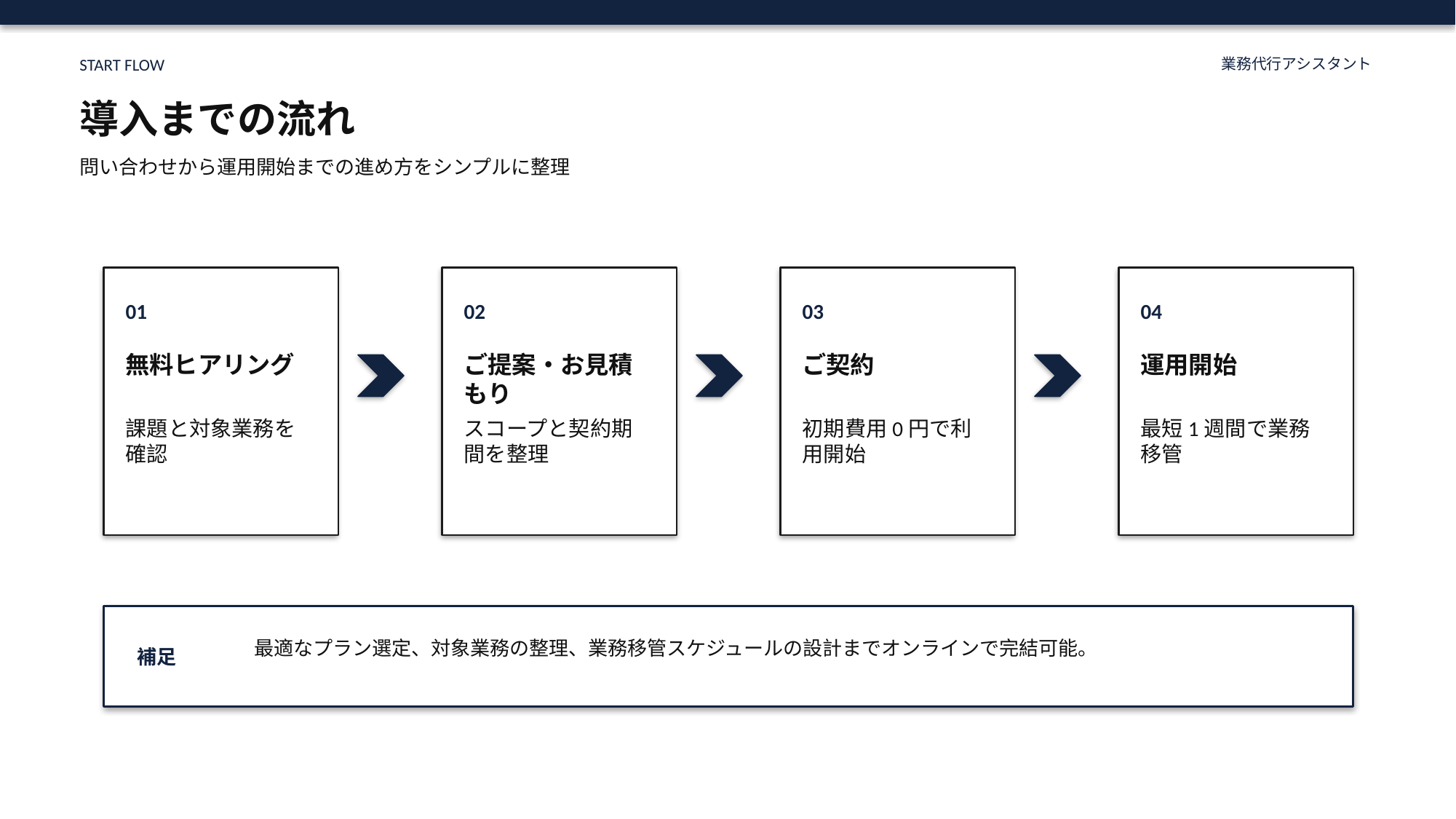

START FLOW
業務代行アシスタント
導入までの流れ
問い合わせから運用開始までの進め方をシンプルに整理

01
02
03
04
無料ヒアリング
ご提案・お見積もり
ご契約
運用開始

課題と対象業務を確認
スコープと契約期間を整理
初期費用0円で利用開始
最短1週間で業務移管

最適なプラン選定、対象業務の整理、業務移管スケジュールの設計までオンラインで完結可能。
補足